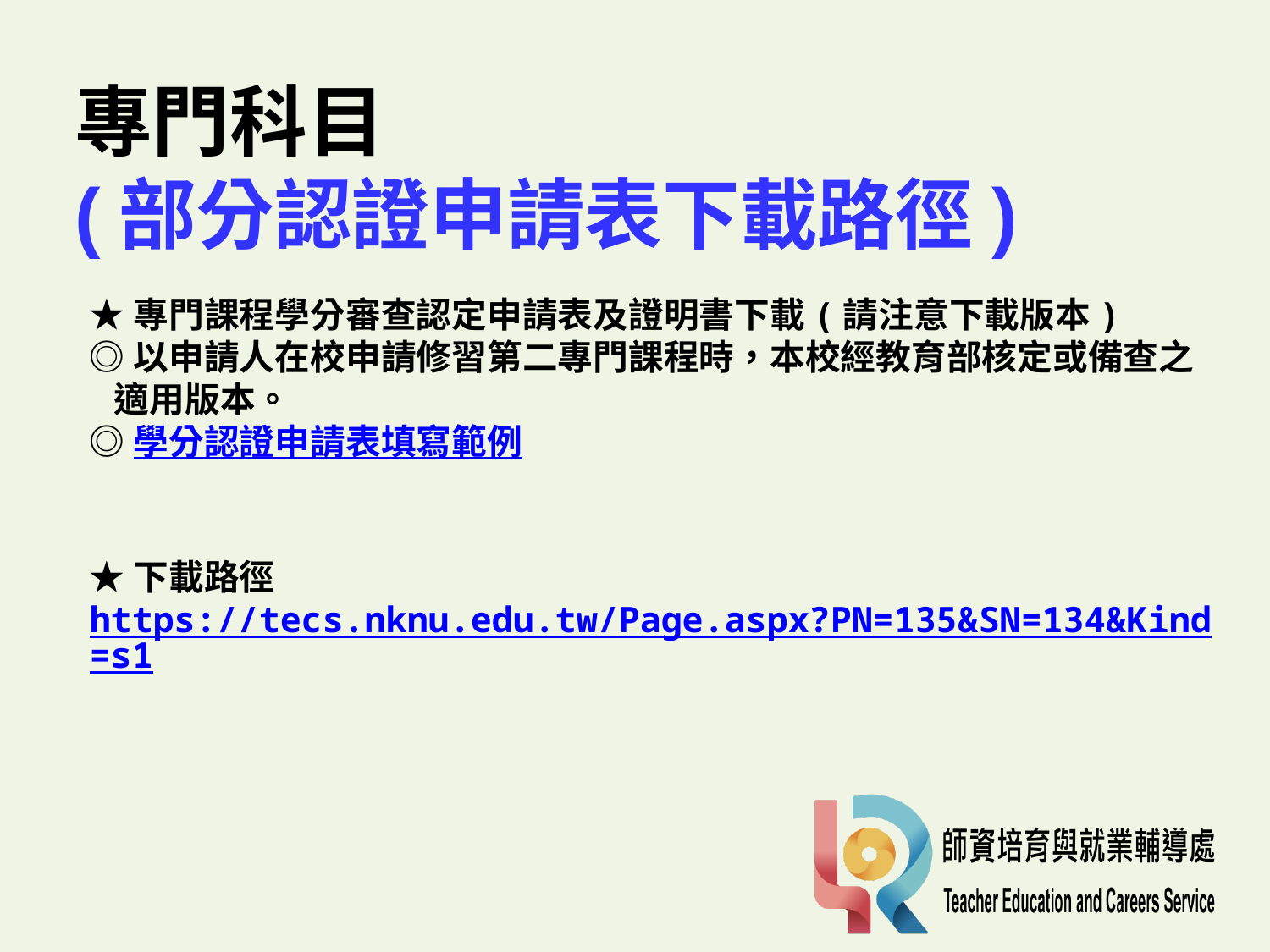

專門科目
(部分認證申請表下載路徑)
★專門課程學分審查認定申請表及證明書下載(請注意下載版本)
◎以申請人在校申請修習第二專門課程時，本校經教育部核定或備查之
  適用版本。
◎學分認證申請表填寫範例

★下載路徑
https://tecs.nknu.edu.tw/Page.aspx?PN=135&SN=134&Kind=s1